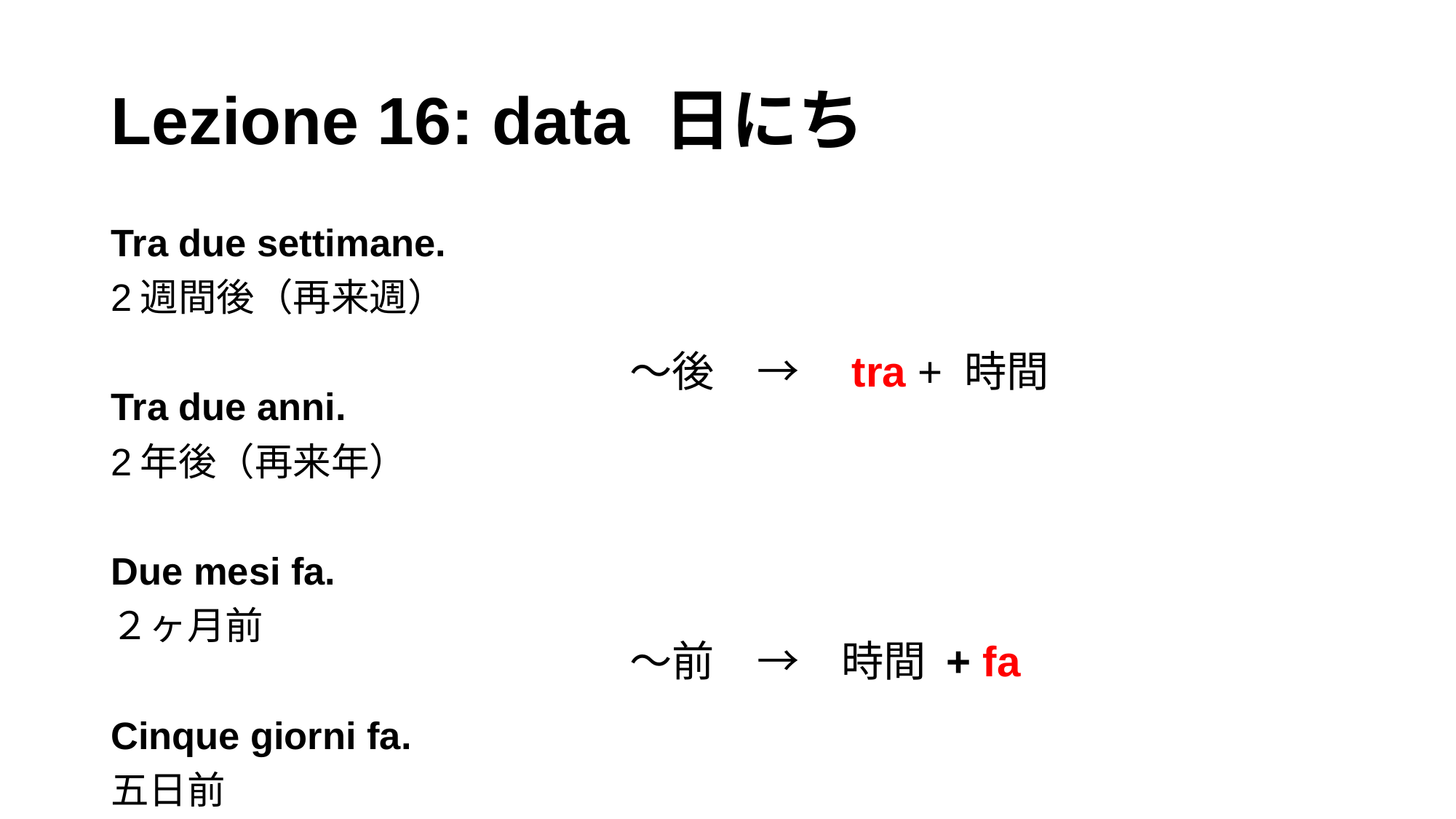

# Lezione 16: data 日にち

〜後　→　tra + 時間

〜前　→　時間 + fa
Tra due settimane.
2週間後（再来週）

Tra due anni.
2年後（再来年）

Due mesi fa.
２ヶ月前

Cinque giorni fa.
五日前